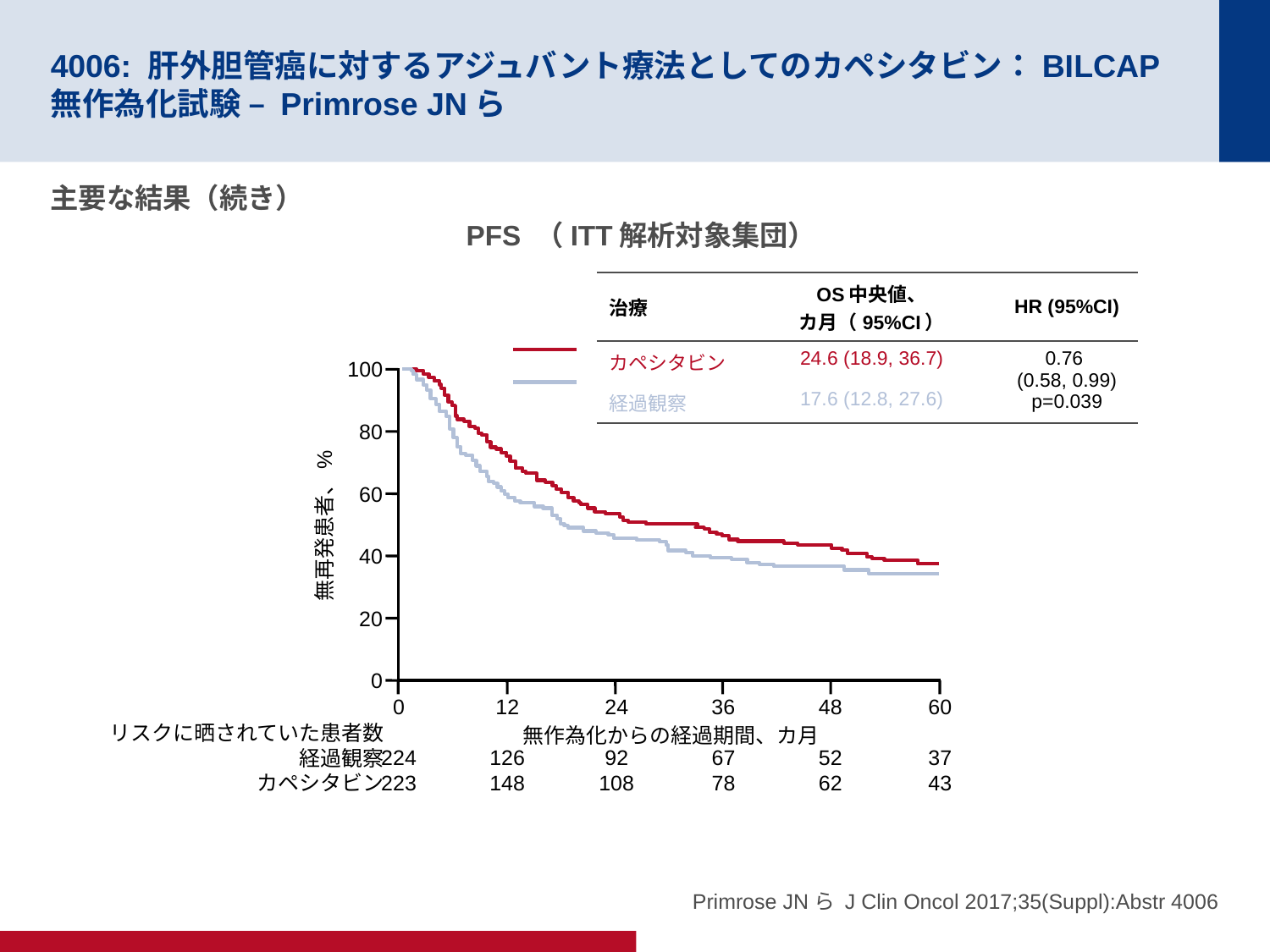

# 4006: 肝外胆管癌に対するアジュバント療法としてのカペシタビン：BILCAP無作為化試験 – Primrose JNら
主要な結果（続き）
PFS （ITT解析対象集団）
| 治療 | OS中央値、 カ月（95%CI） | HR (95%CI) |
| --- | --- | --- |
| カペシタビン | 24.6 (18.9, 36.7) | 0.76 (0.58, 0.99) p=0.039 |
| 経過観察 | 17.6 (12.8, 27.6) |  |
100

80
60
無再発患者、%
40
20
0
0

224
223
12

126
148
24

92
108
36

67
78
48

52
62
60

37
43
無作為化からの経過期間、カ月

リスクに晒されていた患者数
経過観察
カペシタビン
Primrose JNら J Clin Oncol 2017;35(Suppl):Abstr 4006